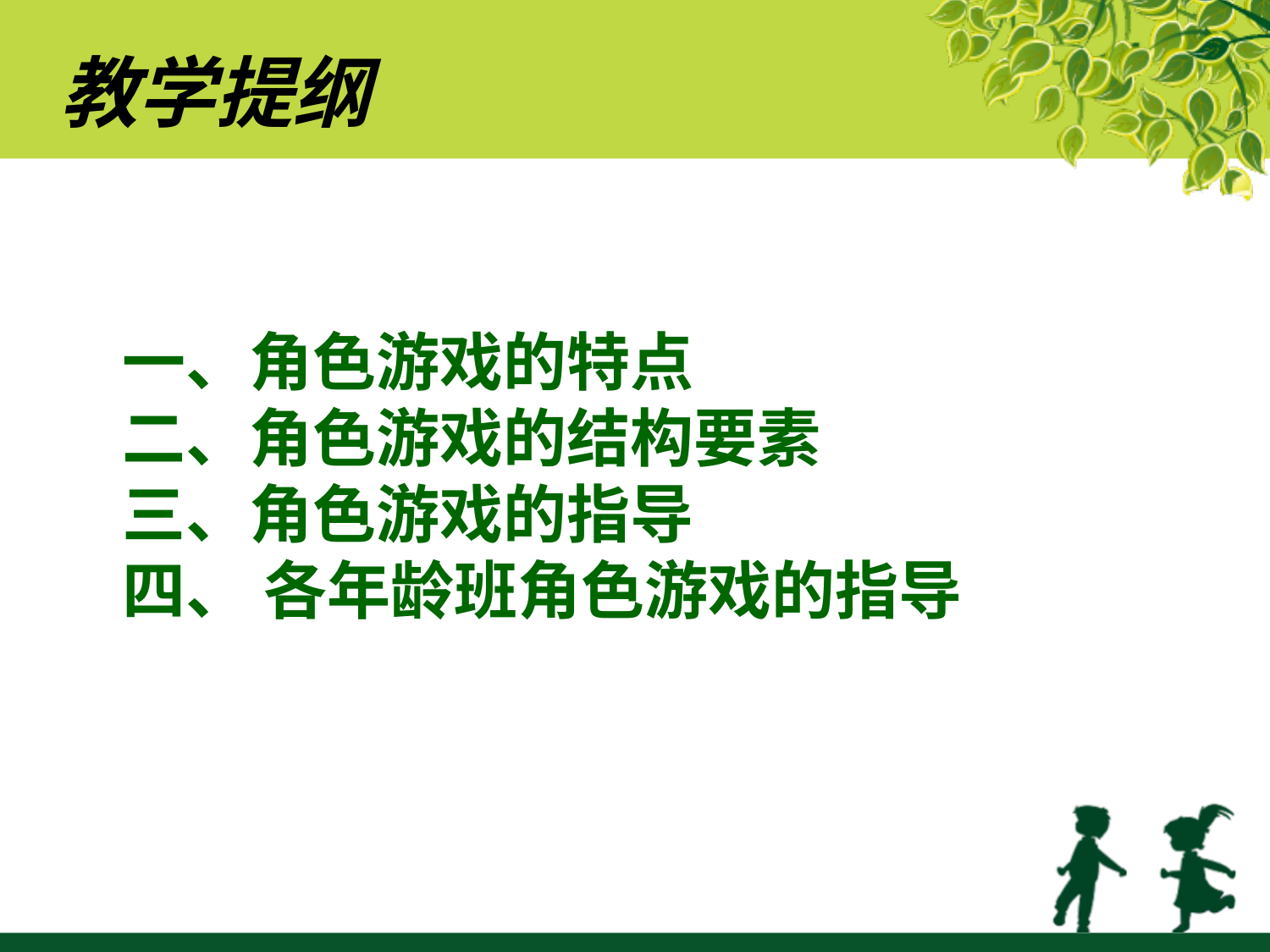

教学提纲
一、角色游戏的特点
二、角色游戏的结构要素
三、角色游戏的指导
四、 各年龄班角色游戏的指导